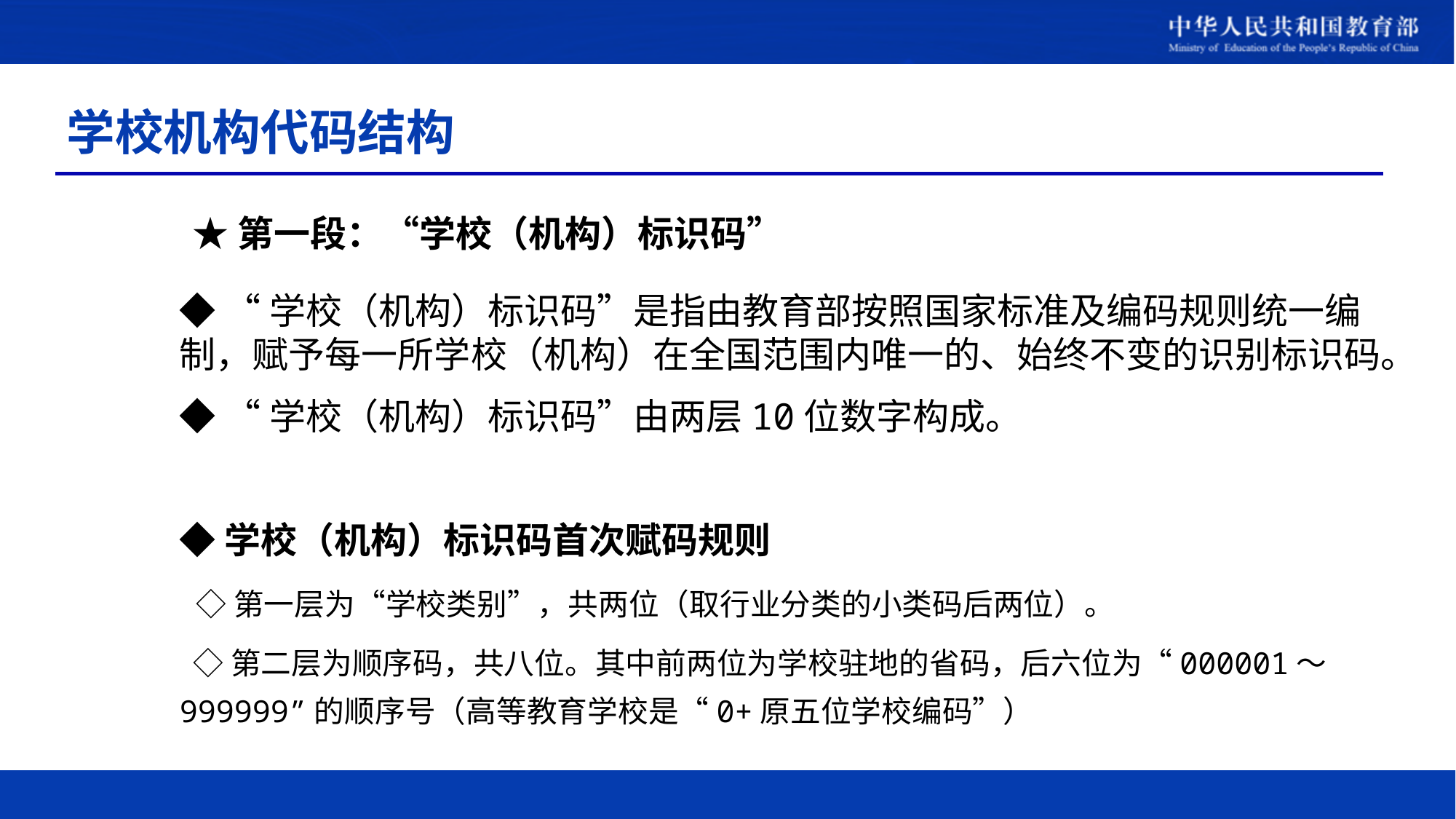

# 学校机构代码结构
★第一段：“学校（机构）标识码”
◆ “学校（机构）标识码”是指由教育部按照国家标准及编码规则统一编制，赋予每一所学校（机构）在全国范围内唯一的、始终不变的识别标识码。
◆ “学校（机构）标识码”由两层10位数字构成。

◆学校（机构）标识码首次赋码规则
  ◇第一层为“学校类别”，共两位（取行业分类的小类码后两位）。
  ◇第二层为顺序码，共八位。其中前两位为学校驻地的省码，后六位为“000001～999999”的顺序号（高等教育学校是“0+原五位学校编码”）
6